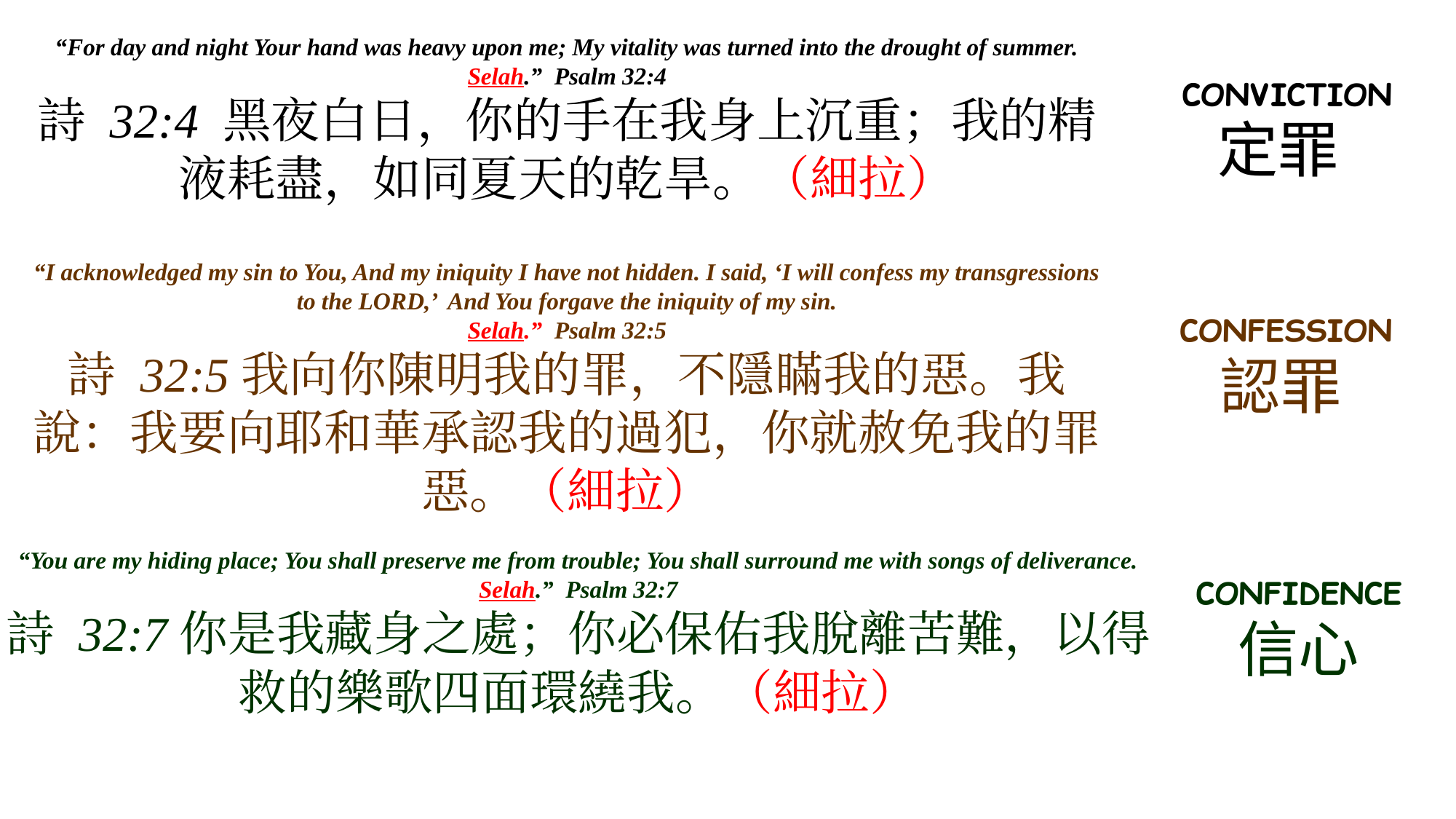

“For day and night Your hand was heavy upon me; My vitality was turned into the drought of summer.
Selah.”  Psalm 32:4
詩 32:4 黑夜白日，你的手在我身上沉重；我的精液耗盡，如同夏天的乾旱。（細拉）
CONVICTION 定罪
“I acknowledged my sin to You, And my iniquity I have not hidden. I said, ‘I will confess my transgressions to the LORD,’  And You forgave the iniquity of my sin.
Selah.”  Psalm 32:5
詩 32:5我向你陳明我的罪，不隱瞞我的惡。我說：我要向耶和華承認我的過犯，你就赦免我的罪惡。（細拉）
CONFESSION認罪
“You are my hiding place; You shall preserve me from trouble; You shall surround me with songs of deliverance.
Selah.”  Psalm 32:7
詩 32:7你是我藏身之處；你必保佑我脫離苦難，以得救的樂歌四面環繞我。（細拉）
CONFIDENCE
信心